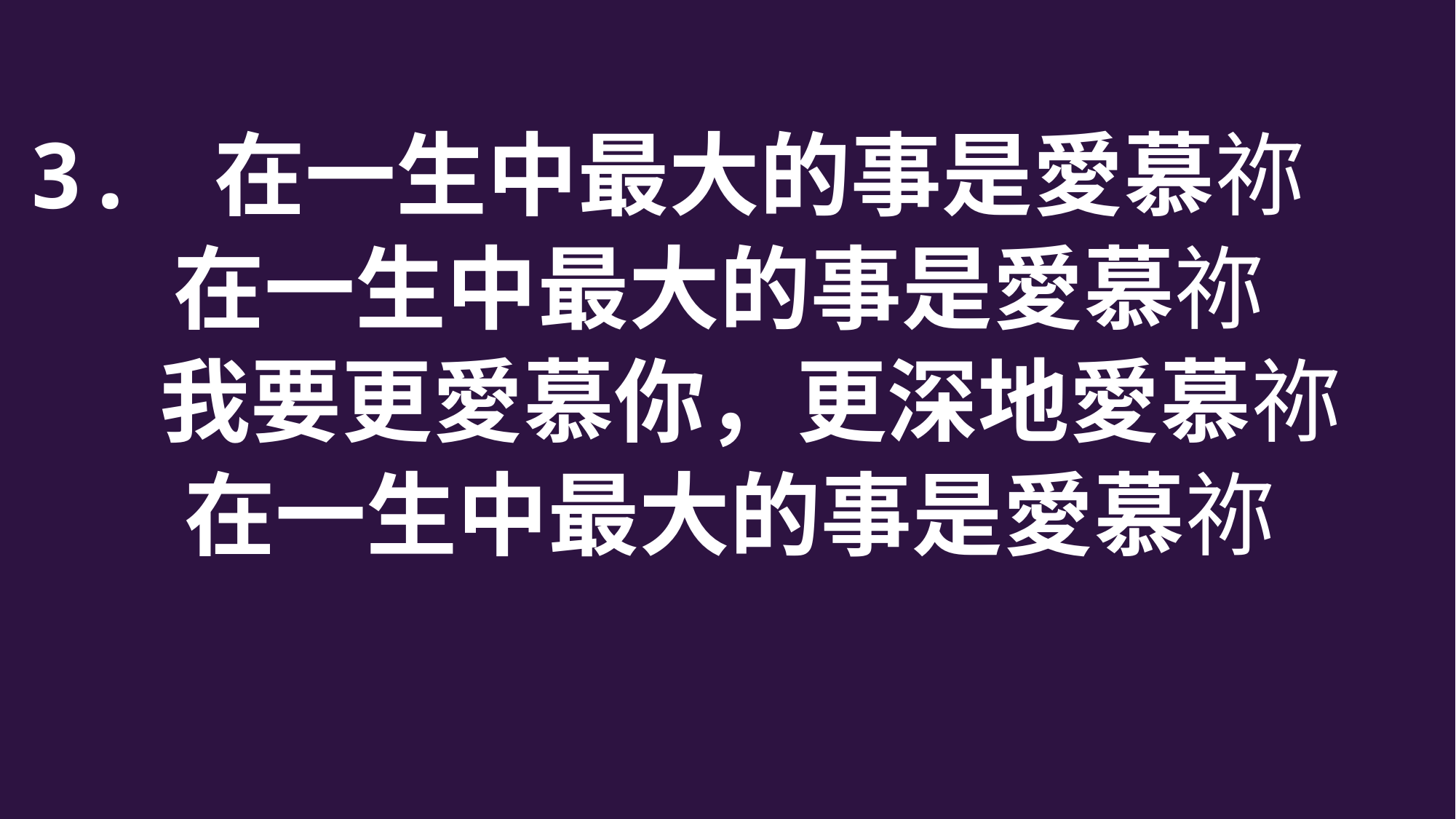

3. 在一生中最大的事是愛慕祢
    在一生中最大的事是愛慕祢
       我要更愛慕你，更深地愛慕祢
     在一生中最大的事是愛慕祢